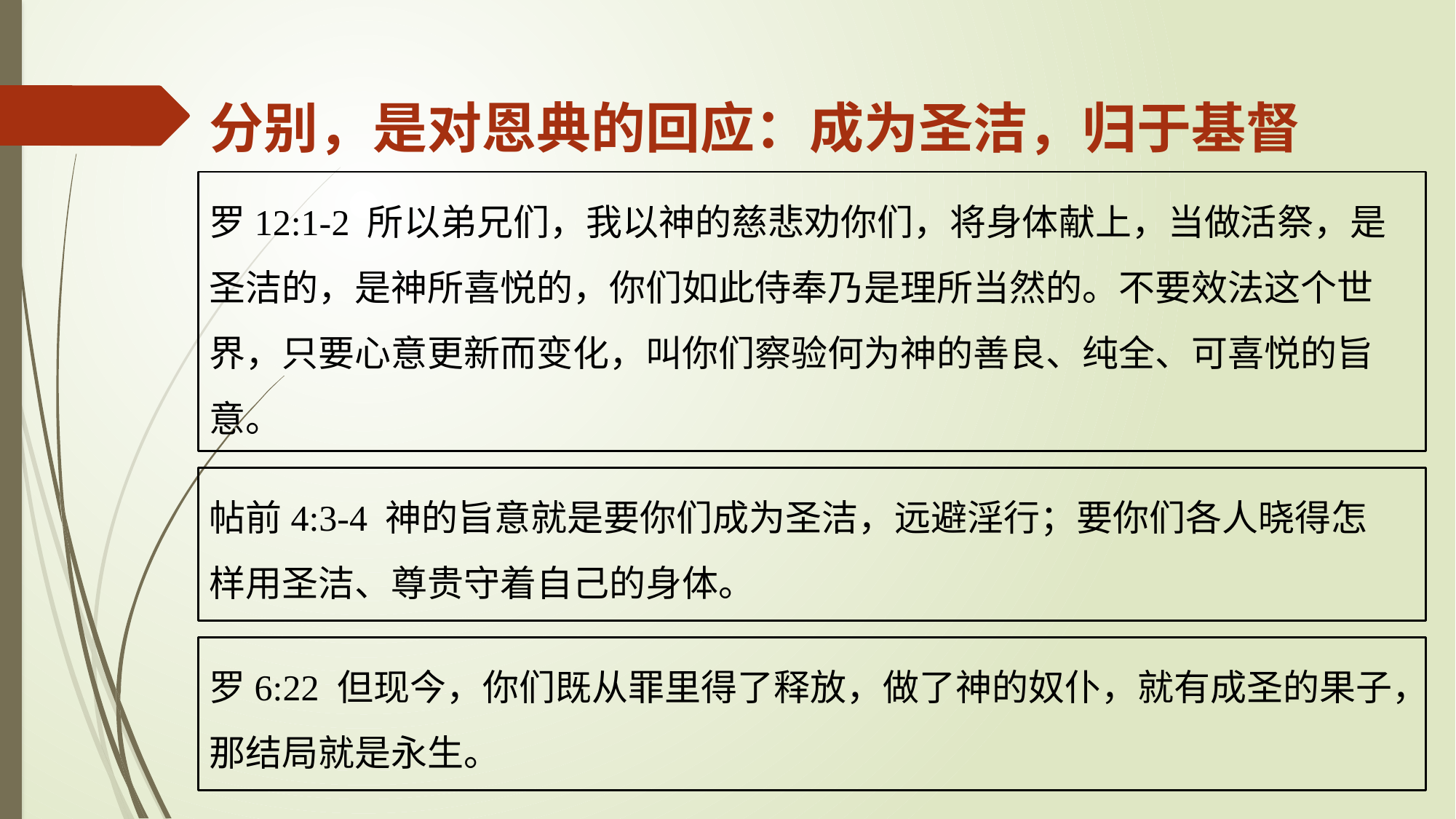

分别，是对恩典的回应：成为圣洁，归于基督
罗12:1-2 所以弟兄们，我以神的慈悲劝你们，将身体献上，当做活祭，是圣洁的，是神所喜悦的，你们如此侍奉乃是理所当然的。不要效法这个世界，只要心意更新而变化，叫你们察验何为神的善良、纯全、可喜悦的旨意。

帖前4:3-4 神的旨意就是要你们成为圣洁，远避淫行；要你们各人晓得怎样用圣洁、尊贵守着自己的身体。

罗6:22 但现今，你们既从罪里得了释放，做了神的奴仆，就有成圣的果子，那结局就是永生。